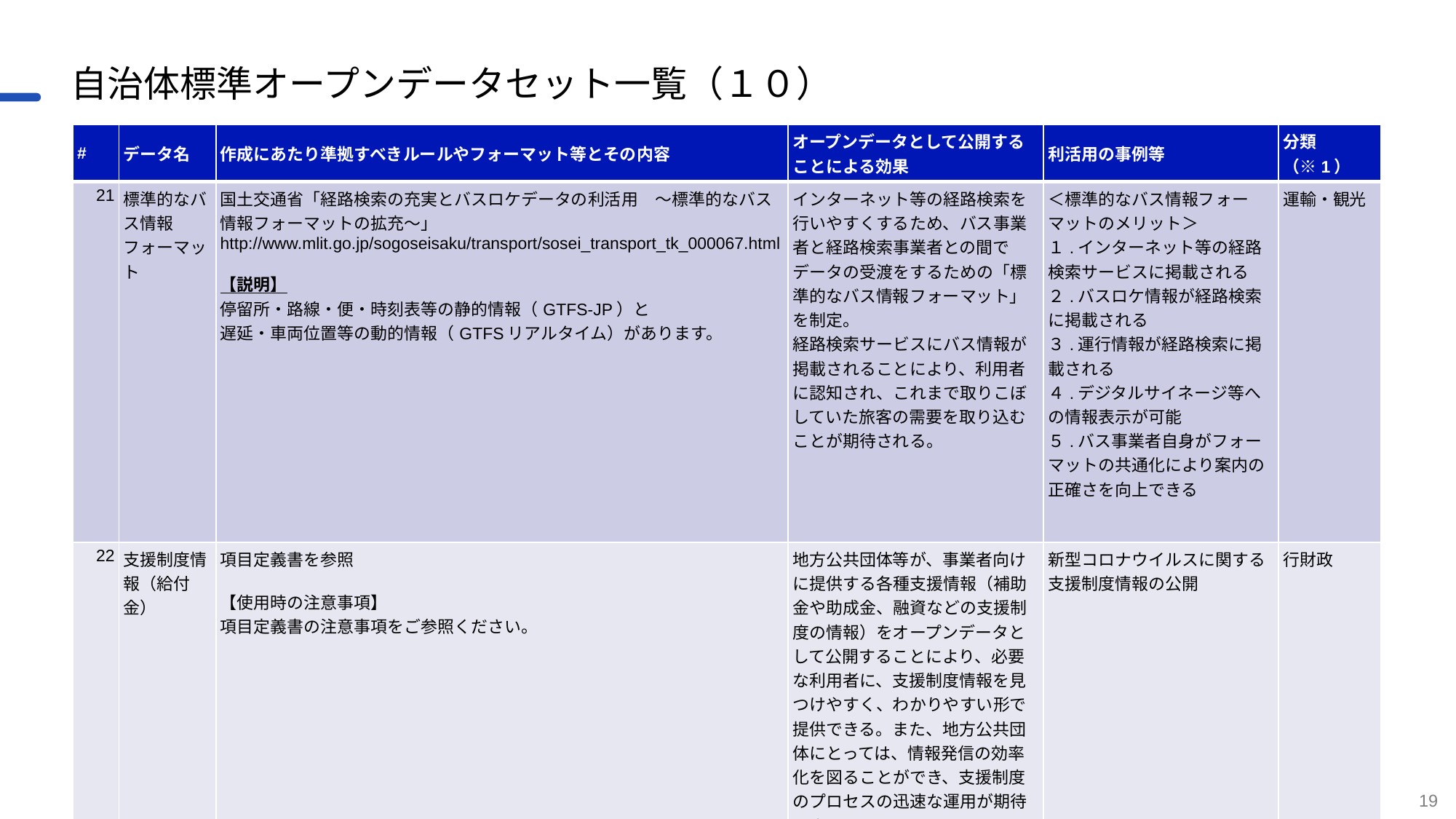

# 自治体標準オープンデータセット一覧（１０）
| # | データ名 | 作成にあたり準拠すべきルールやフォーマット等とその内容 | オープンデータとして公開することによる効果 | 利活用の事例等 | 分類（※1） |
| --- | --- | --- | --- | --- | --- |
| 21 | 標準的なバス情報フォーマット | 国土交通省「経路検索の充実とバスロケデータの利活用　～標準的なバス情報フォーマットの拡充～」 http://www.mlit.go.jp/sogoseisaku/transport/sosei\_transport\_tk\_000067.html 【説明】 停留所・路線・便・時刻表等の静的情報（GTFS-JP）と 遅延・車両位置等の動的情報（GTFSリアルタイム）があります。 | インターネット等の経路検索を行いやすくするため、バス事業者と経路検索事業者との間でデータの受渡をするための「標準的なバス情報フォーマット」を制定。 経路検索サービスにバス情報が掲載されることにより、利用者に認知され、これまで取りこぼしていた旅客の需要を取り込むことが期待される。 | ＜標準的なバス情報フォーマットのメリット＞ １.インターネット等の経路検索サービスに掲載される ２.バスロケ情報が経路検索に掲載される ３.運行情報が経路検索に掲載される ４.デジタルサイネージ等への情報表示が可能 ５.バス事業者自身がフォーマットの共通化により案内の正確さを向上できる | 運輸・観光 |
| 22 | 支援制度情報（給付金） | 項目定義書を参照 【使用時の注意事項】 項目定義書の注意事項をご参照ください。 | 地方公共団体等が、事業者向けに提供する各種支援情報（補助金や助成金、融資などの支援制度の情報）をオープンデータとして公開することにより、必要な利用者に、支援制度情報を見つけやすく、わかりやすい形で提供できる。また、地方公共団体にとっては、情報発信の効率化を図ることができ、支援制度のプロセスの迅速な運用が期待できる。 | 新型コロナウイルスに関する支援制度情報の公開 | 行財政 |